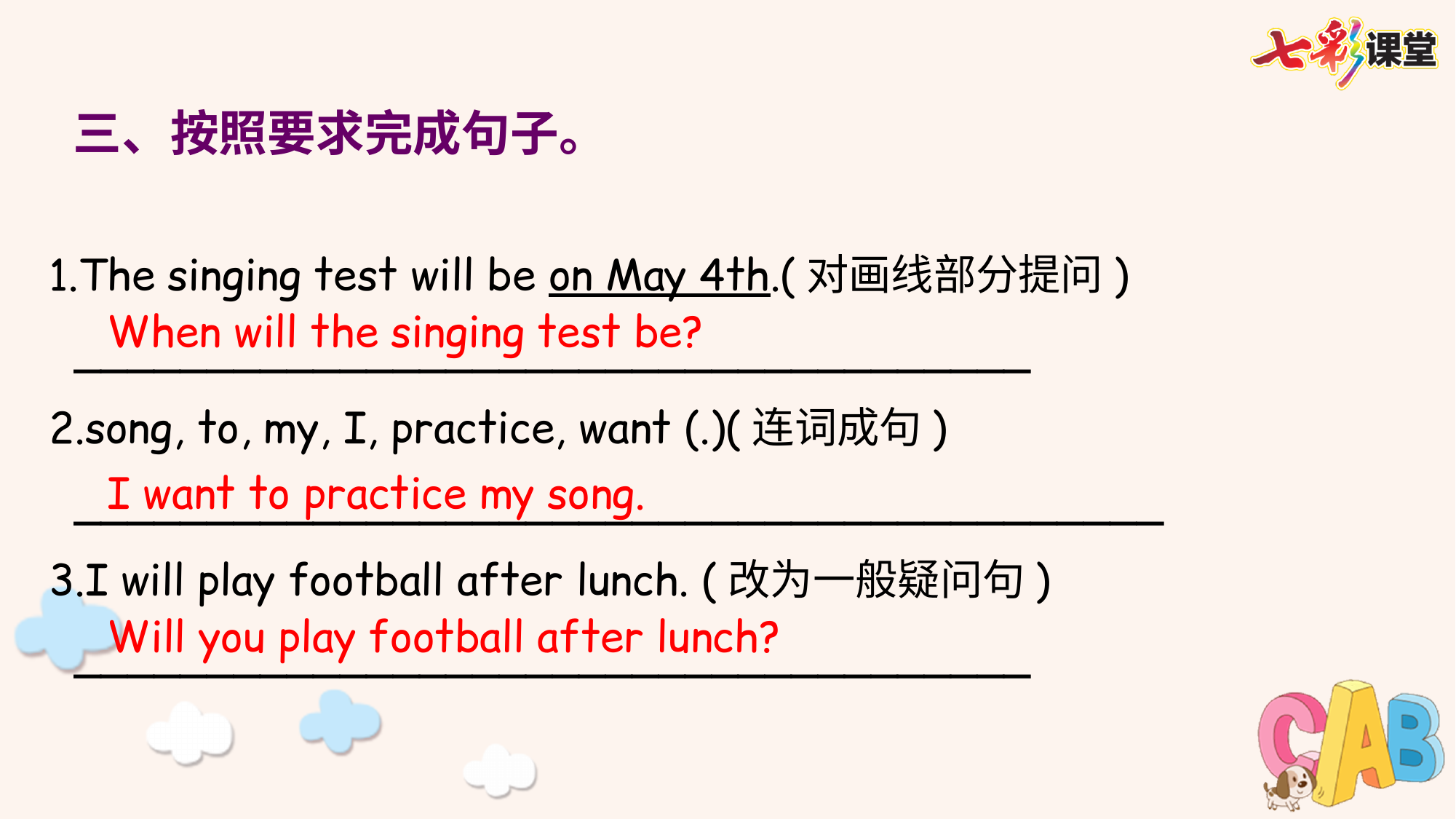

三、按照要求完成句子。
1.The singing test will be on May 4th.(对画线部分提问)
  ____________________________________
2.song, to, my, I, practice, want (.)(连词成句)
  _________________________________________
3.I will play football after lunch. (改为一般疑问句)
  ____________________________________
When will the singing test be?
I want to practice my song.
Will you play football after lunch?